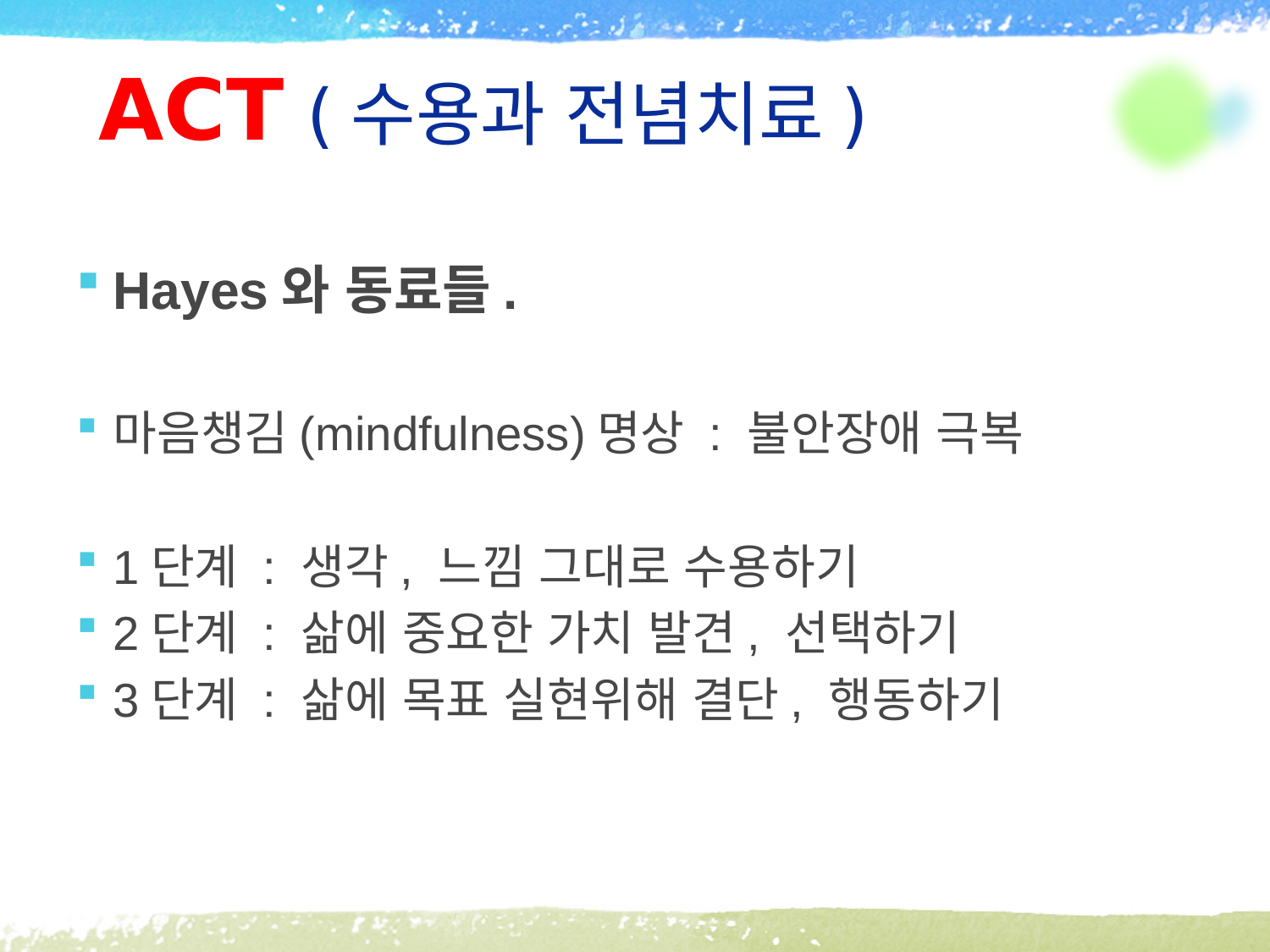

# ACT (수용과 전념치료)

Hayes와 동료들.

마음챙김(mindfulness)명상 : 불안장애 극복

1단계 : 생각, 느낌 그대로 수용하기
2단계 : 삶에 중요한 가치 발견, 선택하기
3단계 : 삶에 목표 실현위해 결단, 행동하기